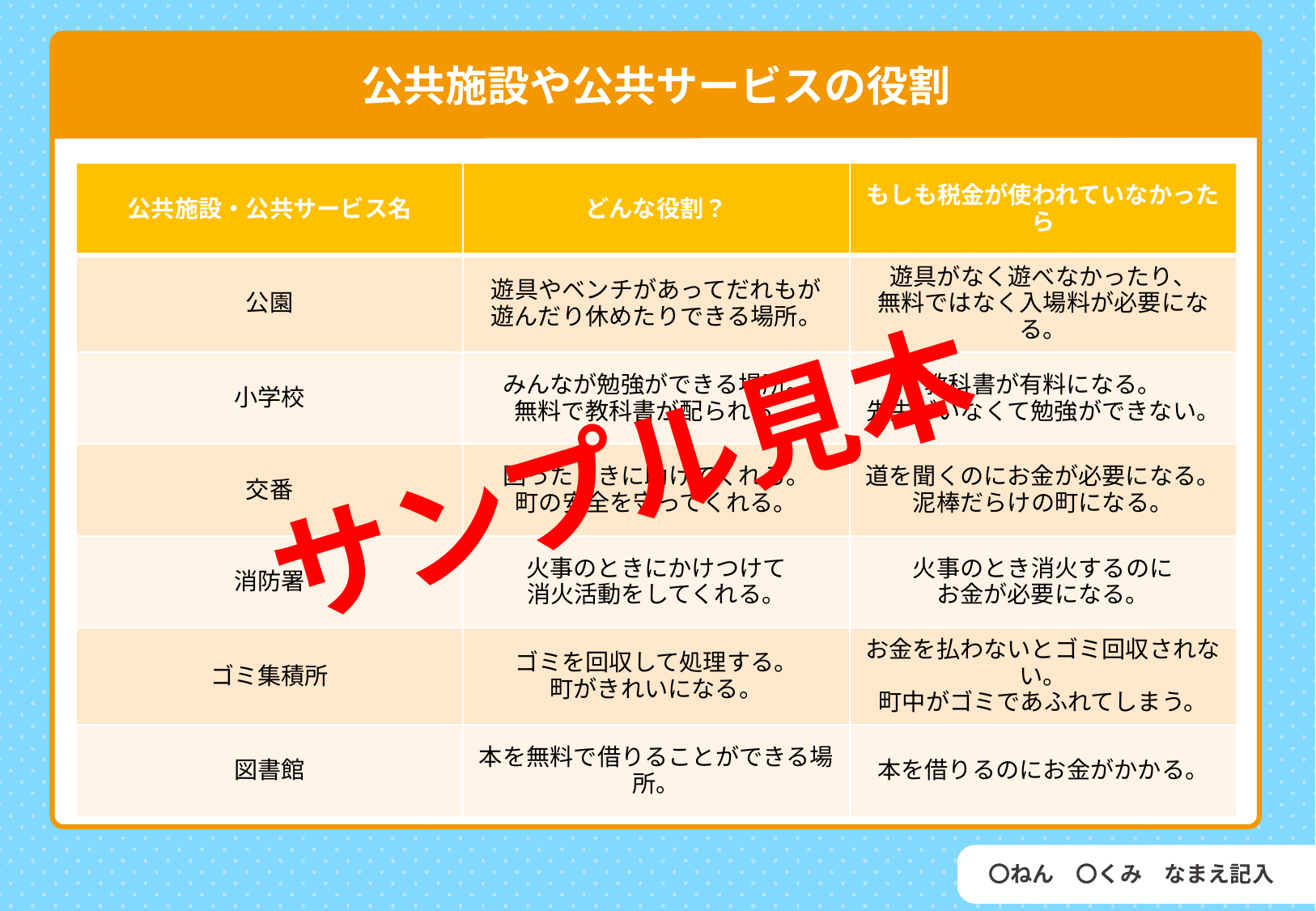

税金とは
公共施設や公共サービスの役割
| 公共施設・公共サービス名 | どんな役割？ | もしも税金が使われていなかったら |
| --- | --- | --- |
| 公園 | 遊具やベンチがあってだれもが 遊んだり休めたりできる場所。 | 遊具がなく遊べなかったり、 無料ではなく入場料が必要になる。 |
| 小学校 | みんなが勉強ができる場所。 無料で教科書が配られる。 | 教科書が有料になる。 先生がいなくて勉強ができない。 |
| 交番 | 困ったときに助けてくれる。 町の安全を守ってくれる。 | 道を聞くのにお金が必要になる。 泥棒だらけの町になる。 |
| 消防署 | 火事のときにかけつけて 消火活動をしてくれる。 | 火事のとき消火するのに お金が必要になる。 |
| ゴミ集積所 | ゴミを回収して処理する。 町がきれいになる。 | お金を払わないとゴミ回収されない。 町中がゴミであふれてしまう。 |
| 図書館 | 本を無料で借りることができる場所。 | 本を借りるのにお金がかかる。 |
サンプル見本
発見

〇ねん　〇くみ　なまえ記入